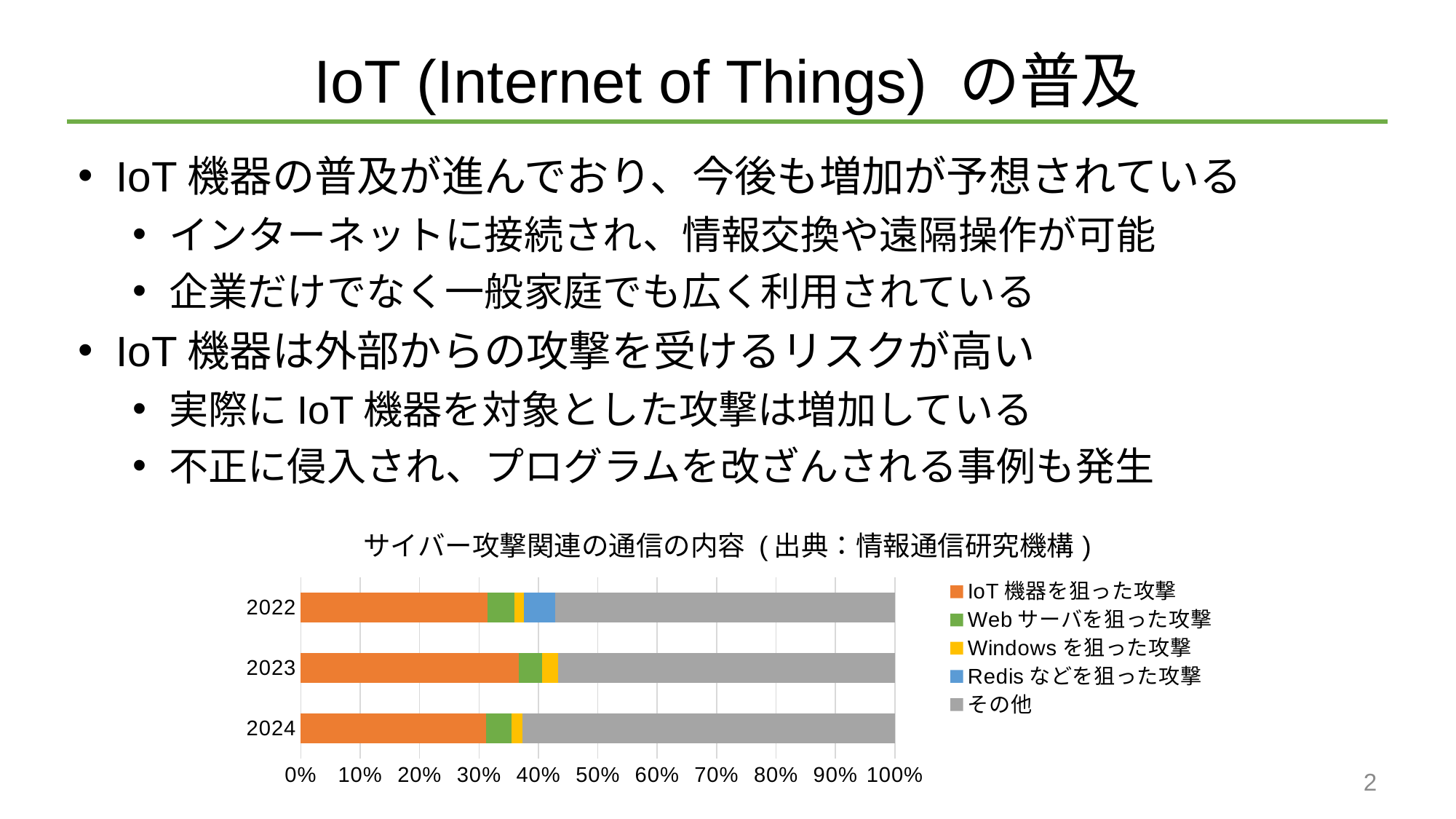

# IoT (Internet of Things) の普及
IoT機器の普及が進んでおり、今後も増加が予想されている
インターネットに接続され、情報交換や遠隔操作が可能
企業だけでなく一般家庭でも広く利用されている
IoT機器は外部からの攻撃を受けるリスクが高い
実際にIoT機器を対象とした攻撃は増加している
不正に侵入され、プログラムを改ざんされる事例も発生

### Chart: サイバー攻撃関連の通信の内容 (出典：情報通信研究機構)

| Category | IoT機器を狙った攻撃 | Webサーバを狙った攻撃 | Windowsを狙った攻撃 | Redisなどを狙った攻撃 | その他 |
|---|---|---|---|---|---|
| 2024 | 31.3 | 4.3 | 1.8 | None | 62.8 |
| 2023 | 36.6 | 4.0 | 2.7 | 0.0 | 56.6 |
| 2022 | 31.5 | 4.5 | 1.6 | 5.300000000000001 | 57.2 |
2